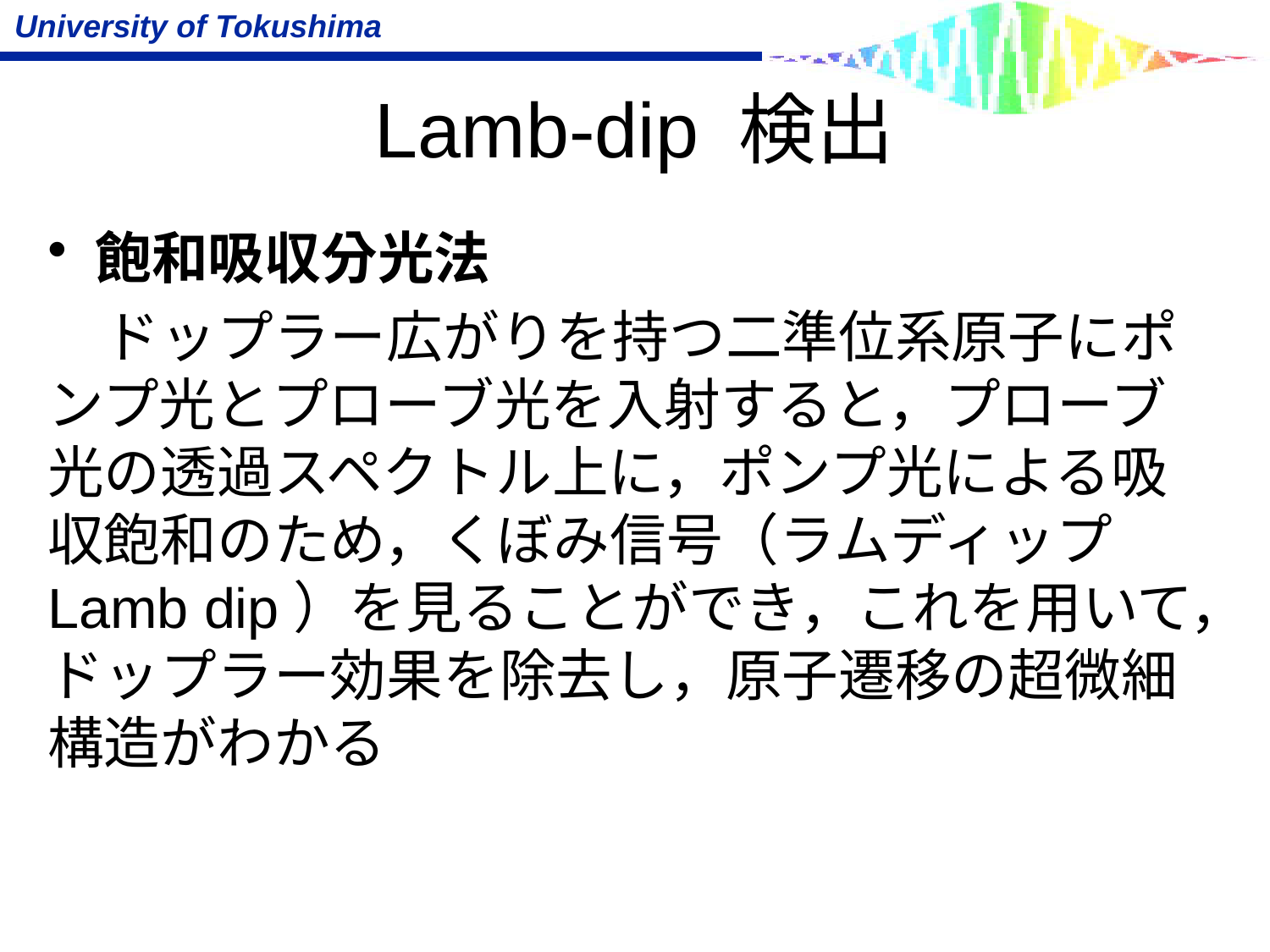

# Lamb-dip 検出
飽和吸収分光法
　ドップラー広がりを持つ二準位系原子にポンプ光とプローブ光を入射すると，プローブ光の透過スペクトル上に，ポンプ光による吸収飽和のため，くぼみ信号（ラムディップLamb dip）を見ることができ，これを用いて，ドップラー効果を除去し，原子遷移の超微細構造がわかる